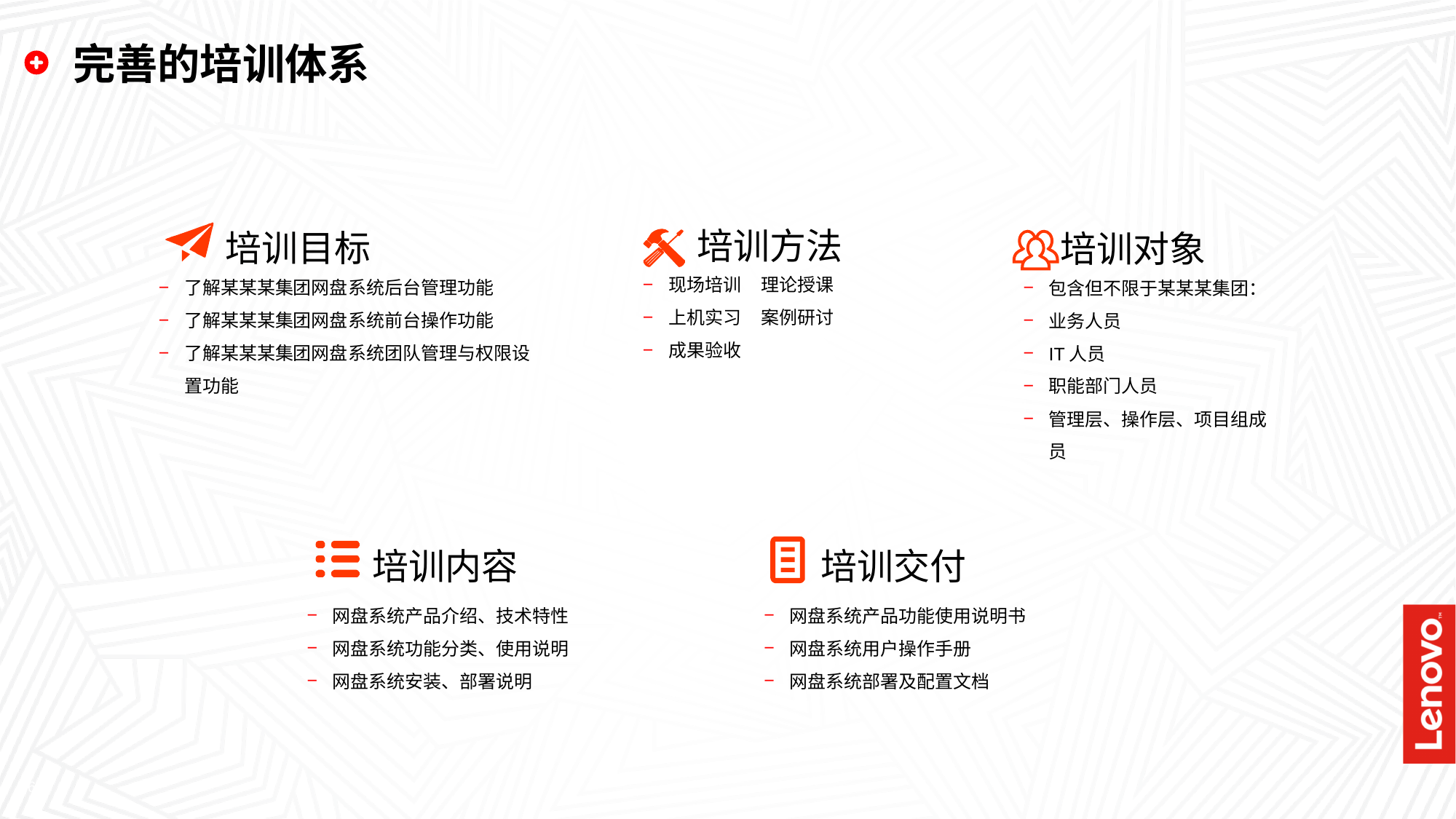

# 完善的培训体系
培训方法
现场培训     理论授课
上机实习     案例研讨
成果验收

培训目标

了解某某某集团网盘系统后台管理功能
了解某某某集团网盘系统前台操作功能
了解某某某集团网盘系统团队管理与权限设置功能
培训对象
包含但不限于某某某集团：
业务人员
IT人员
职能部门人员
管理层、操作层、项目组成员

培训交付
网盘系统产品功能使用说明书
网盘系统用户操作手册
网盘系统部署及配置文档

培训内容

网盘系统产品介绍、技术特性
网盘系统功能分类、使用说明
网盘系统安装、部署说明